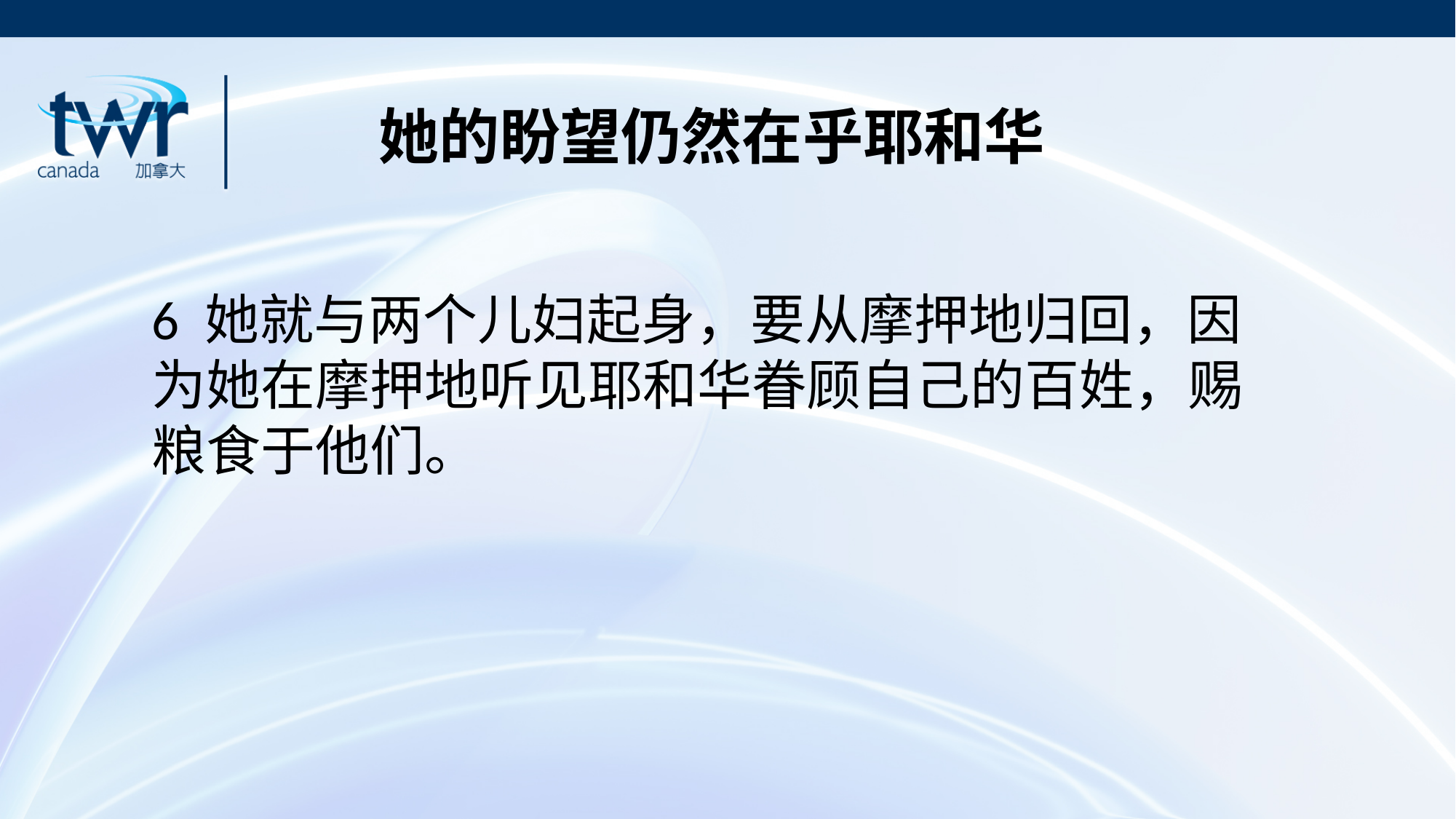

她的盼望仍然在乎耶和华
6 她就与两个儿妇起身，要从摩押地归回，因为她在摩押地听见耶和华眷顾自己的百姓，赐粮食于他们。